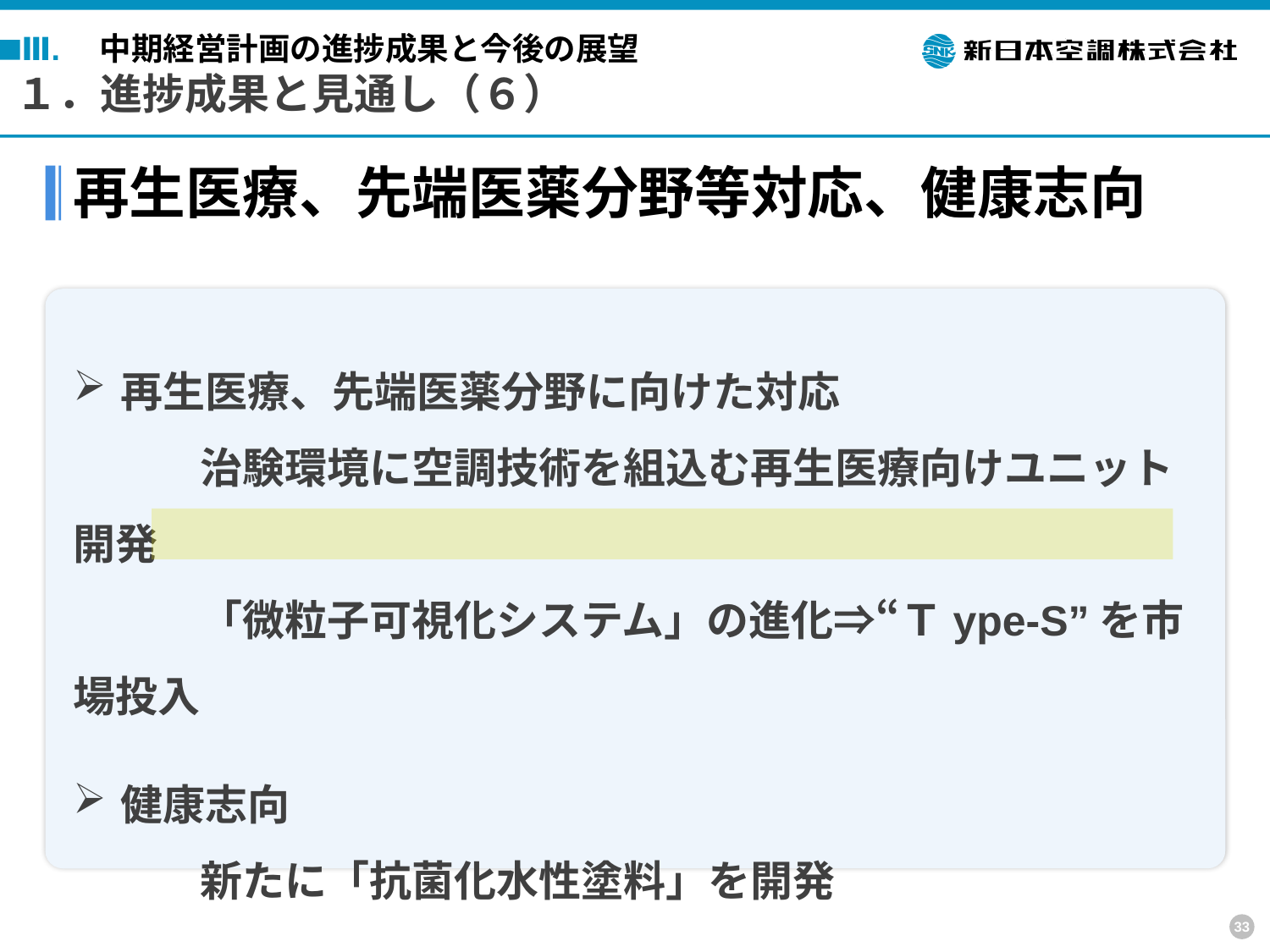

Ⅲ.　中期経営計画の進捗成果と今後の展望
１．進捗成果と見通し（６）
再生医療、先端医薬分野等対応、健康志向

再生医療、先端医薬分野に向けた対応
　　　治験環境に空調技術を組込む再生医療向けユニット開発
　　　「微粒子可視化システム」の進化⇒“Ｔype-S”を市場投入

健康志向
　　　新たに「抗菌化水性塗料」を開発